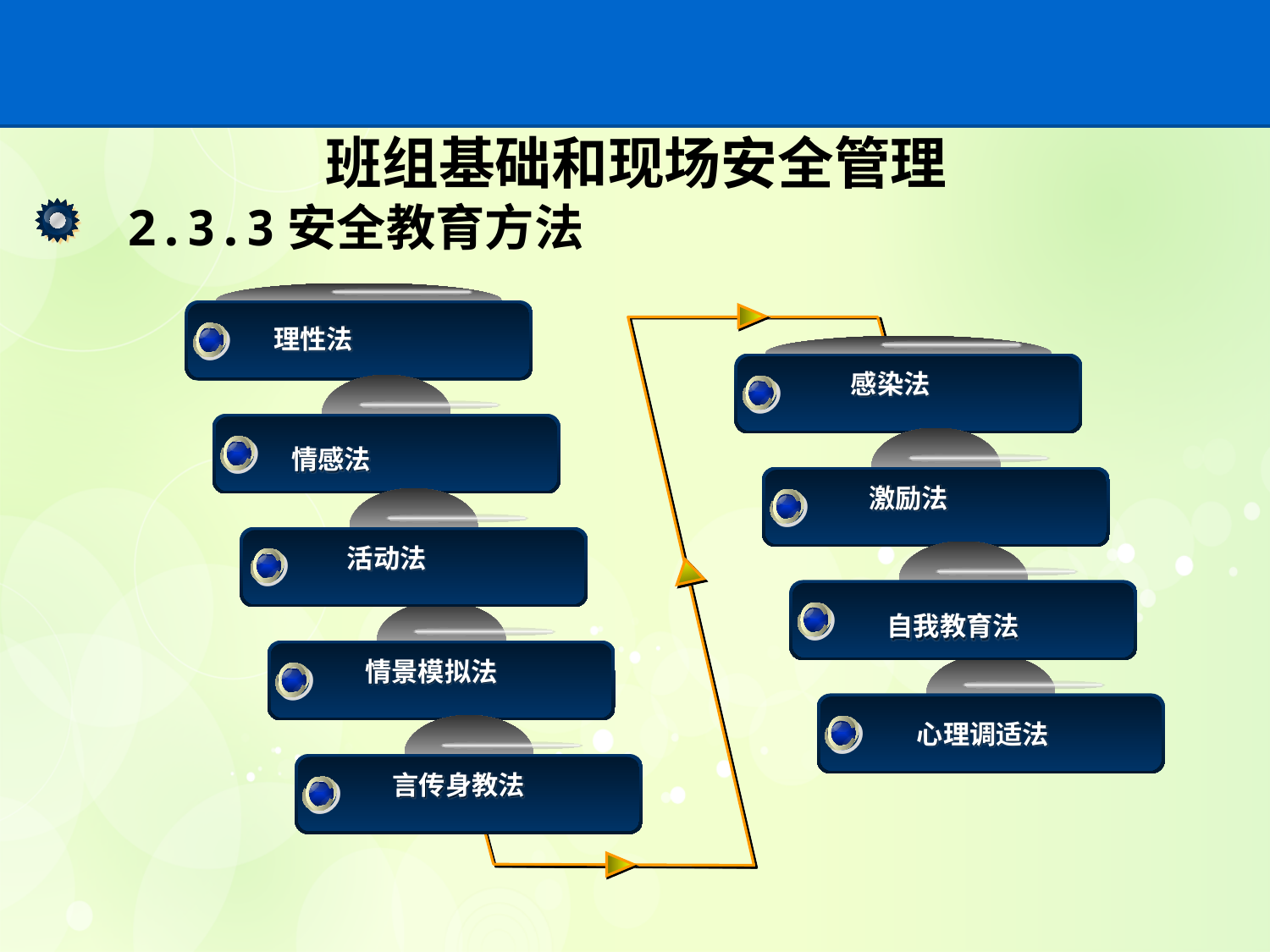

# 班组基础和现场安全管理
2.3.3安全教育方法

理性法

感染法

情感法

激励法

活动法

自我教育法

情景模拟法

心理调适法

言传身教法